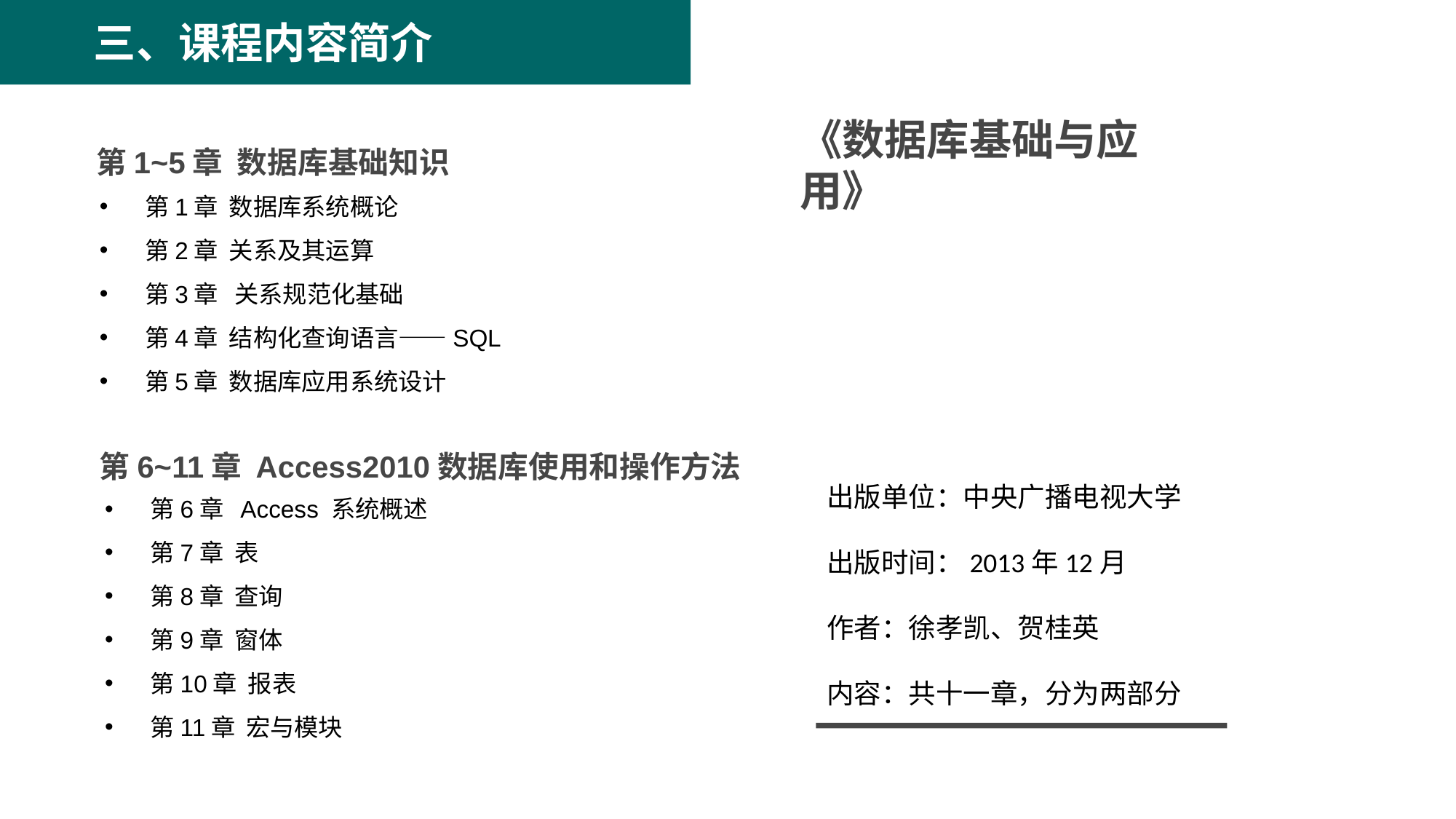

三、课程内容简介
第1~5章  数据库基础知识
《数据库基础与应用》
 第1章  数据库系统概论
 第2章  关系及其运算
 第3章   关系规范化基础
 第4章  结构化查询语言——SQL
 第5章  数据库应用系统设计
第6~11章 Access2010数据库使用和操作方法
 第6章  Access 系统概述
 第7章  表
 第8章  查询
 第9章  窗体
 第10章  报表
 第11章  宏与模块
出版单位：中央广播电视大学

出版时间：2013年12月

作者：徐孝凯、贺桂英

内容：共十一章，分为两部分